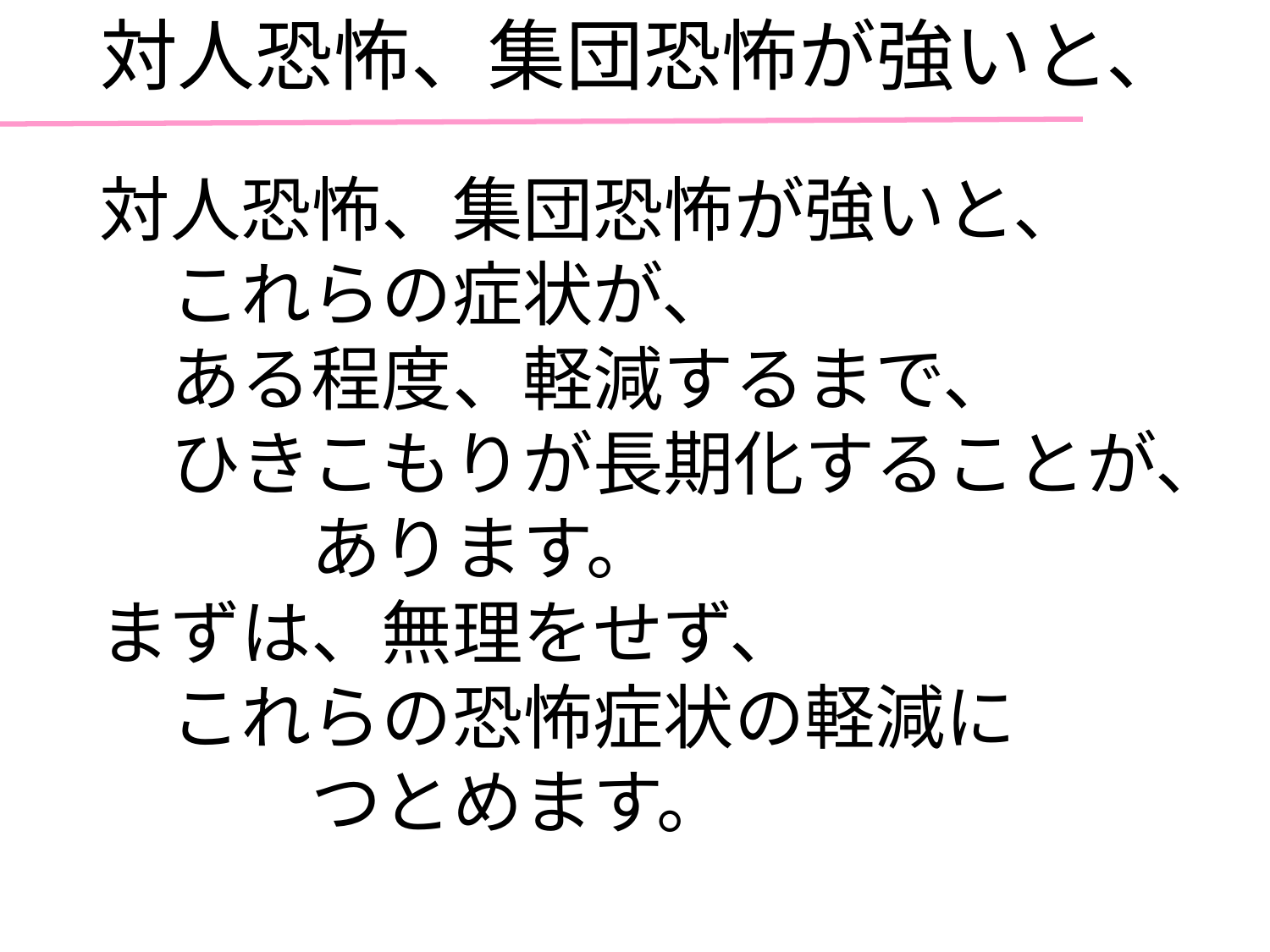

# 対人恐怖、集団恐怖が強いと、
対人恐怖、集団恐怖が強いと、
　これらの症状が、
　ある程度、軽減するまで、
　ひきこもりが長期化することが、
　　　あります。
まずは、無理をせず、
　これらの恐怖症状の軽減に
　　　つとめます。